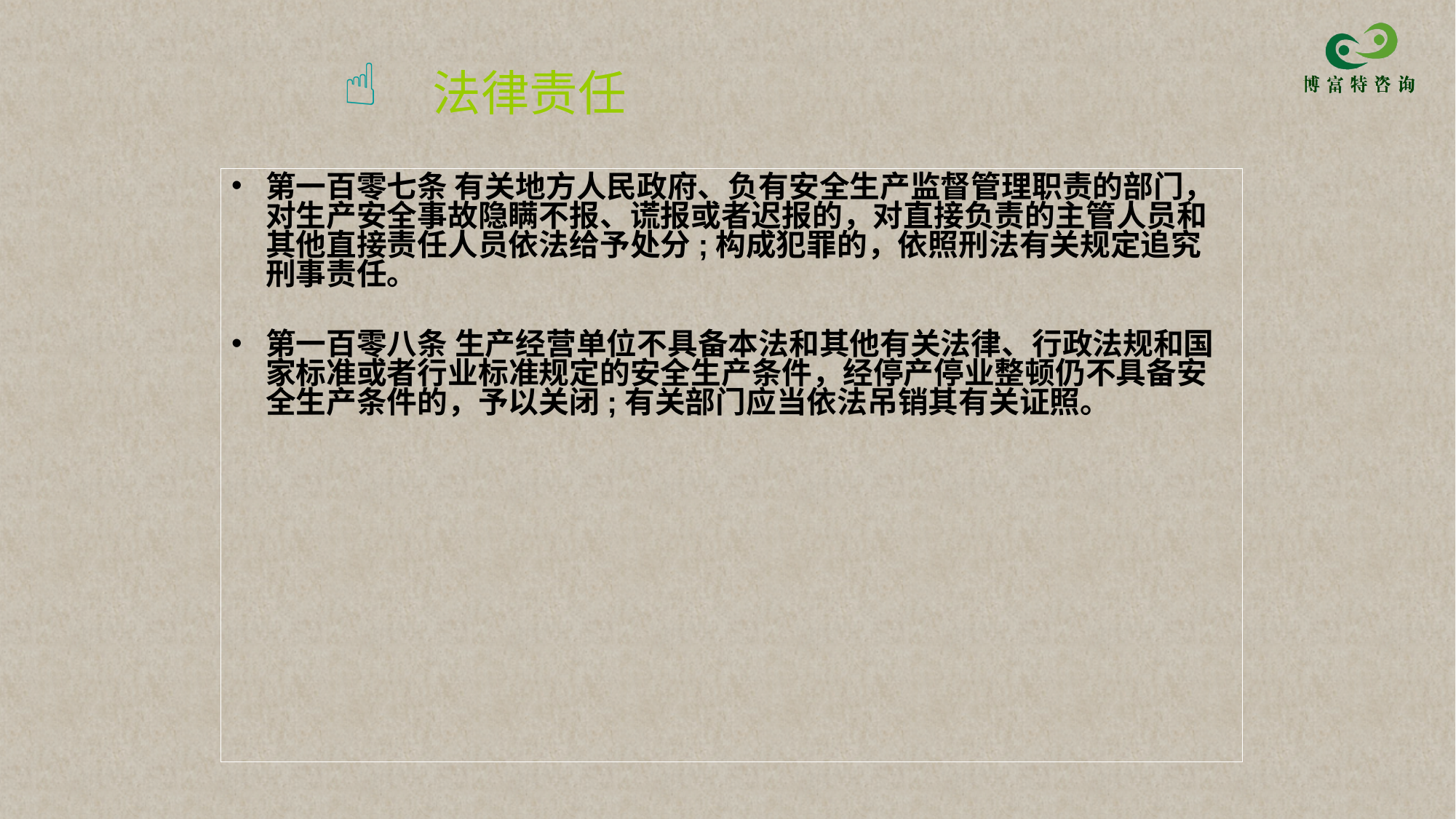

法律责任
第一百零七条 有关地方人民政府、负有安全生产监督管理职责的部门，对生产安全事故隐瞒不报、谎报或者迟报的，对直接负责的主管人员和其他直接责任人员依法给予处分;构成犯罪的，依照刑法有关规定追究刑事责任。

第一百零八条 生产经营单位不具备本法和其他有关法律、行政法规和国家标准或者行业标准规定的安全生产条件，经停产停业整顿仍不具备安全生产条件的，予以关闭;有关部门应当依法吊销其有关证照。